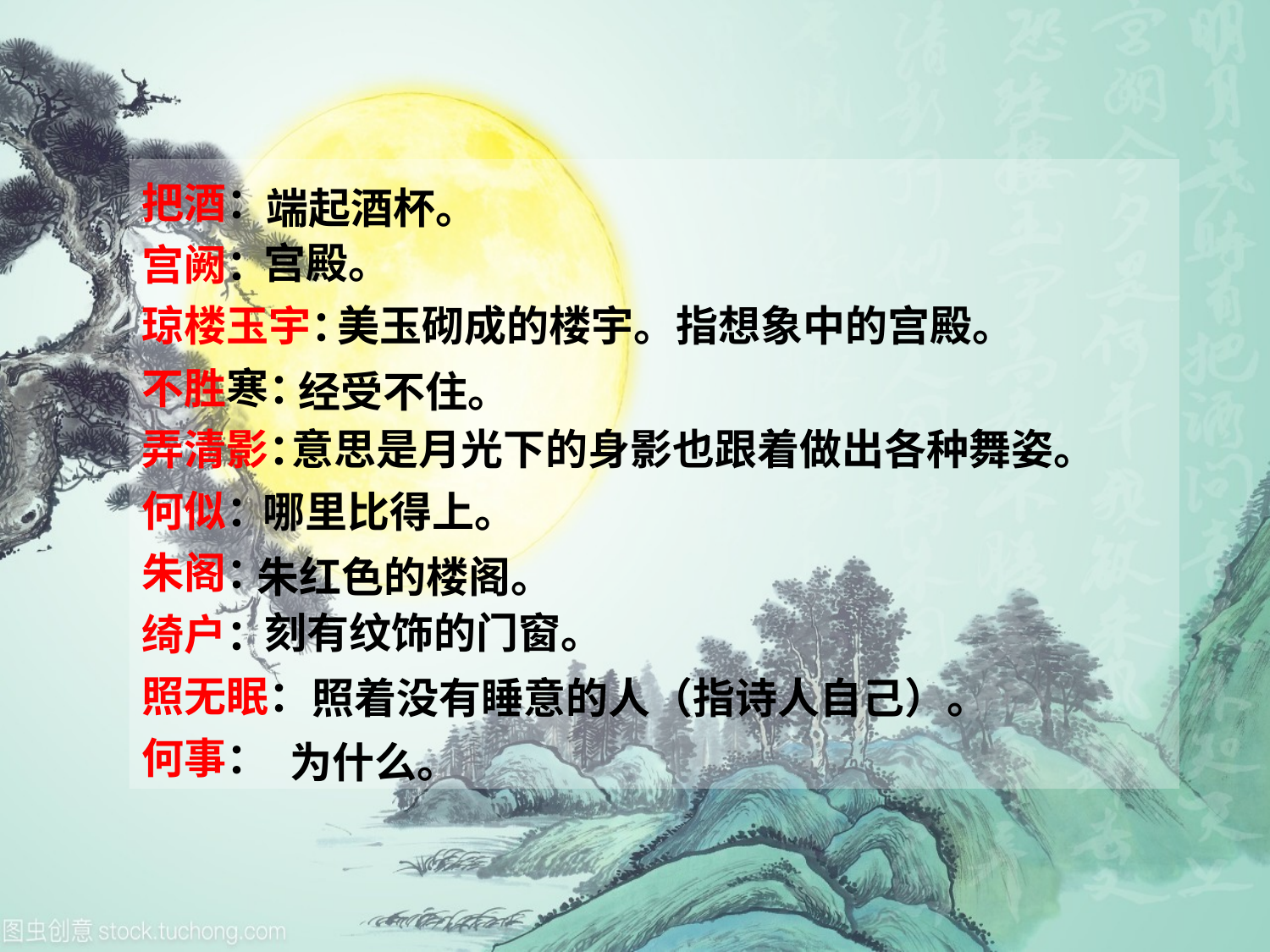

把酒：
宫阙：
琼楼玉宇：
不胜寒：
弄清影：
何似：
朱阁：
绮户：
照无眠：
何事：
端起酒杯。
宫殿。
美玉砌成的楼宇。指想象中的宫殿。
经受不住。
意思是月光下的身影也跟着做出各种舞姿。
哪里比得上。
朱红色的楼阁。
刻有纹饰的门窗。
照着没有睡意的人（指诗人自己）。
为什么。